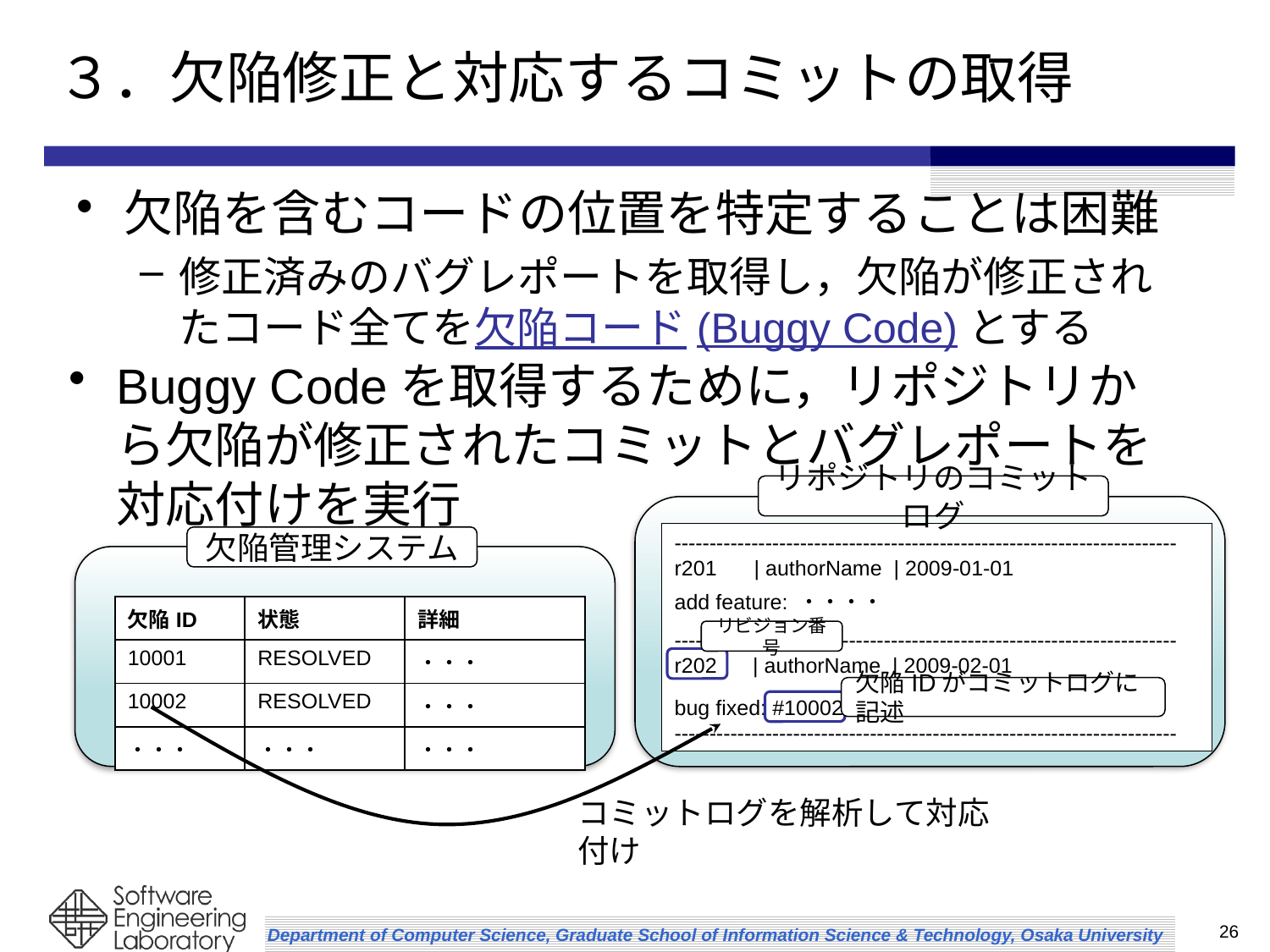

# ３．欠陥修正と対応するコミットの取得
欠陥を含むコードの位置を特定することは困難
修正済みのバグレポートを取得し，欠陥が修正されたコード全てを欠陥コード(Buggy Code)とする
Buggy Codeを取得するために，リポジトリから欠陥が修正されたコミットとバグレポートを対応付けを実行
リポジトリのコミットログ

------------------------------------------------------------------------
r201 　| authorName  | 2009-01-01

add feature: ・・・・

------------------------------------------------------------------------
r202　 | authorName  | 2009-02-01

bug fixed: #10002
------------------------------------------------------------------------
欠陥管理システム

| 欠陥ID | 状態 | 詳細 |
| --- | --- | --- |
| 10001 | RESOLVED | ・・・ |
| 10002 | RESOLVED | ・・・ |
| ・・・ | ・・・ | ・・・ |
リビジョン番号

欠陥IDがコミットログに記述

コミットログを解析して対応付け
26